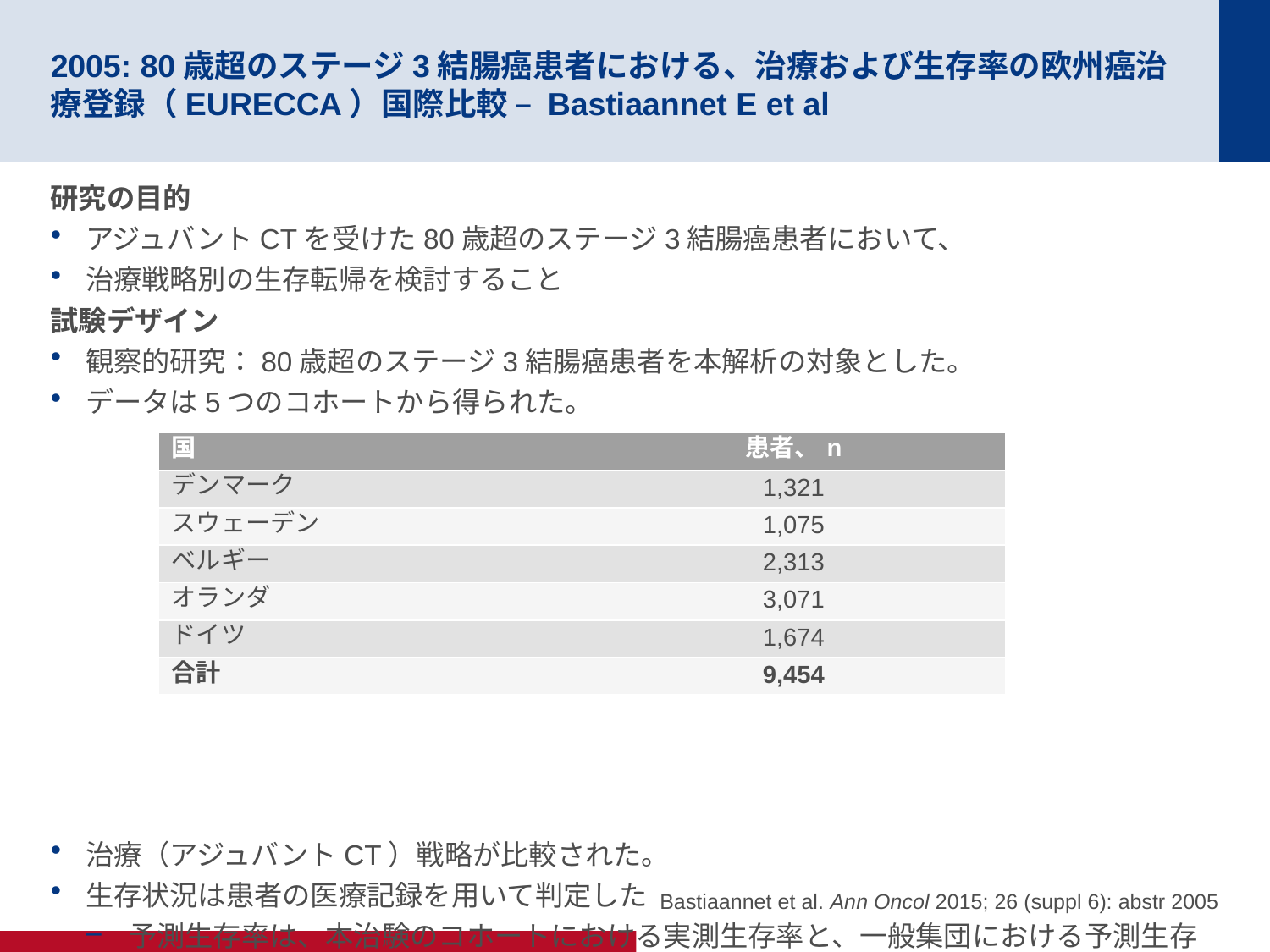

# 2005: 80歳超のステージ3結腸癌患者における、治療および生存率の欧州癌治療登録（EURECCA）国際比較 – Bastiaannet E et al
研究の目的
アジュバントCTを受けた80歳超のステージ3結腸癌患者において、
治療戦略別の生存転帰を検討すること
試験デザイン
観察的研究：80歳超のステージ3結腸癌患者を本解析の対象とした。
データは5つのコホートから得られた。

治療（アジュバントCT）戦略が比較された。
生存状況は患者の医療記録を用いて判定した
予測生存率は、本治験のコホートにおける実測生存率と、一般集団における予測生存率の比として算出された
| 国 | 患者、n |
| --- | --- |
| デンマーク | 1,321 |
| スウェーデン | 1,075 |
| ベルギー | 2,313 |
| オランダ | 3,071 |
| ドイツ | 1,674 |
| 合計 | 9,454 |
Bastiaannet et al. Ann Oncol 2015; 26 (suppl 6): abstr 2005